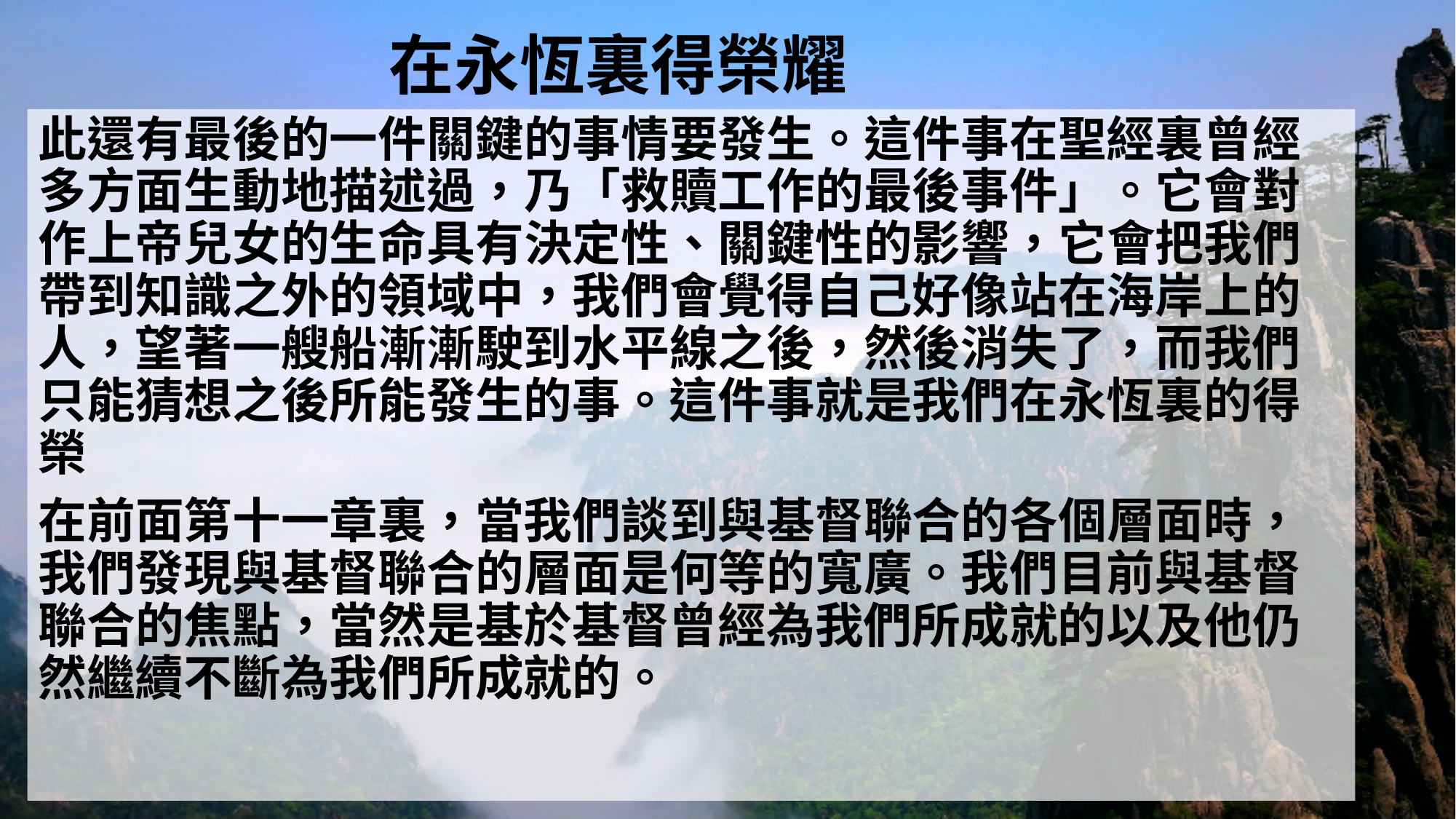

# 在永恆裏得榮耀
此還有最後的一件關鍵的事情要發生。這件事在聖經裏曾經多方面生動地描述過，乃「救贖工作的最後事件」。它會對作上帝兒女的生命具有決定性、關鍵性的影響，它會把我們帶到知識之外的領域中，我們會覺得自己好像站在海岸上的人，望著一艘船漸漸駛到水平線之後，然後消失了，而我們只能猜想之後所能發生的事。這件事就是我們在永恆裏的得榮
在前面第十一章裏，當我們談到與基督聯合的各個層面時，我們發現與基督聯合的層面是何等的寬廣。我們目前與基督聯合的焦點，當然是基於基督曾經為我們所成就的以及他仍然繼續不斷為我們所成就的。